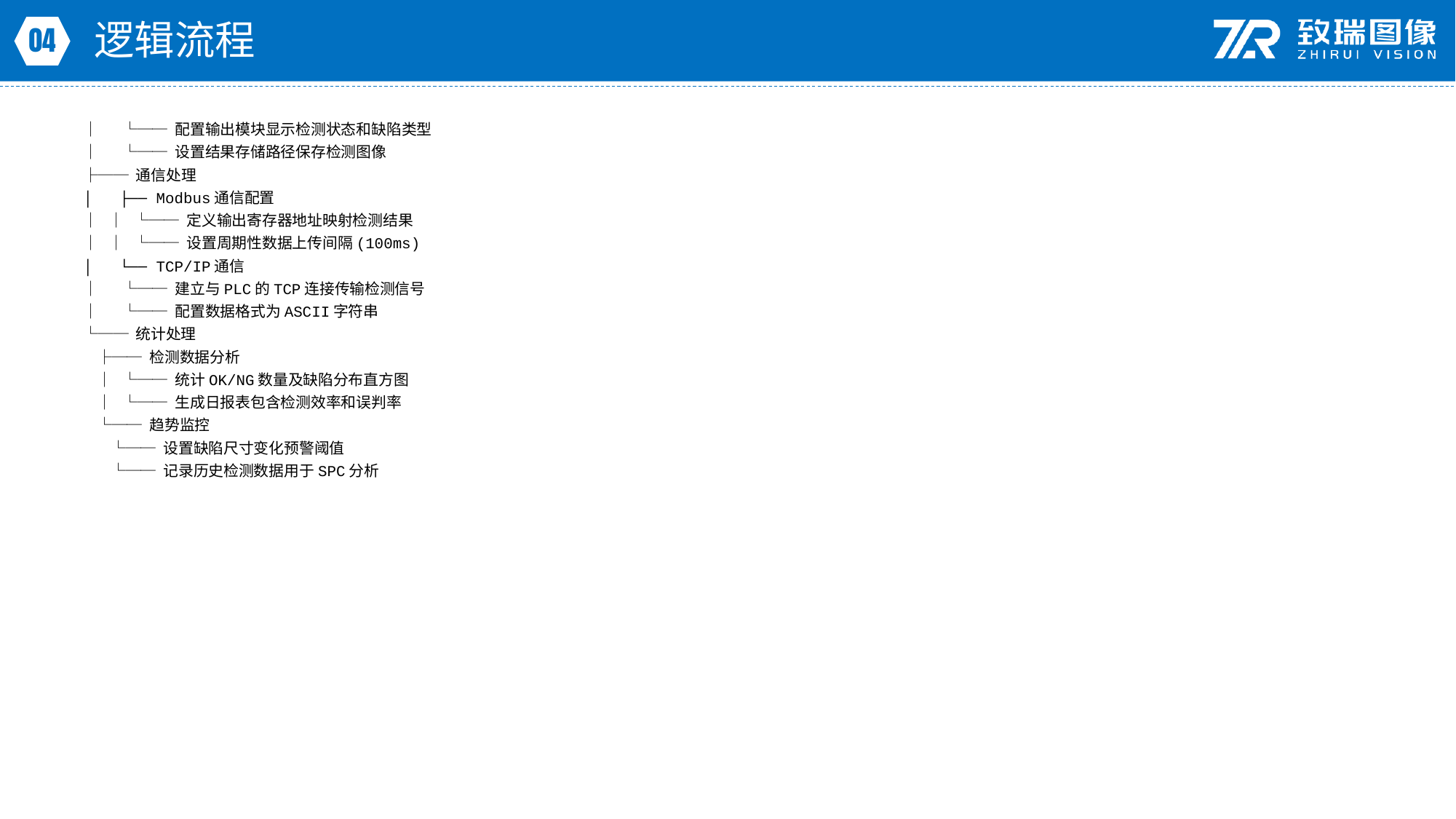

逻辑流程
04

│       └── 配置输出模块显示检测状态和缺陷类型
│       └── 设置结果存储路径保存检测图像
├── 通信处理
│   ├── Modbus通信配置
│   │   └── 定义输出寄存器地址映射检测结果
│   │   └── 设置周期性数据上传间隔(100ms)
│   └── TCP/IP通信
│       └── 建立与PLC的TCP连接传输检测信号
│       └── 配置数据格式为ASCII字符串
└── 统计处理
    ├── 检测数据分析
    │   └── 统计OK/NG数量及缺陷分布直方图
    │   └── 生成日报表包含检测效率和误判率
    └── 趋势监控
        └── 设置缺陷尺寸变化预警阈值
        └── 记录历史检测数据用于SPC分析